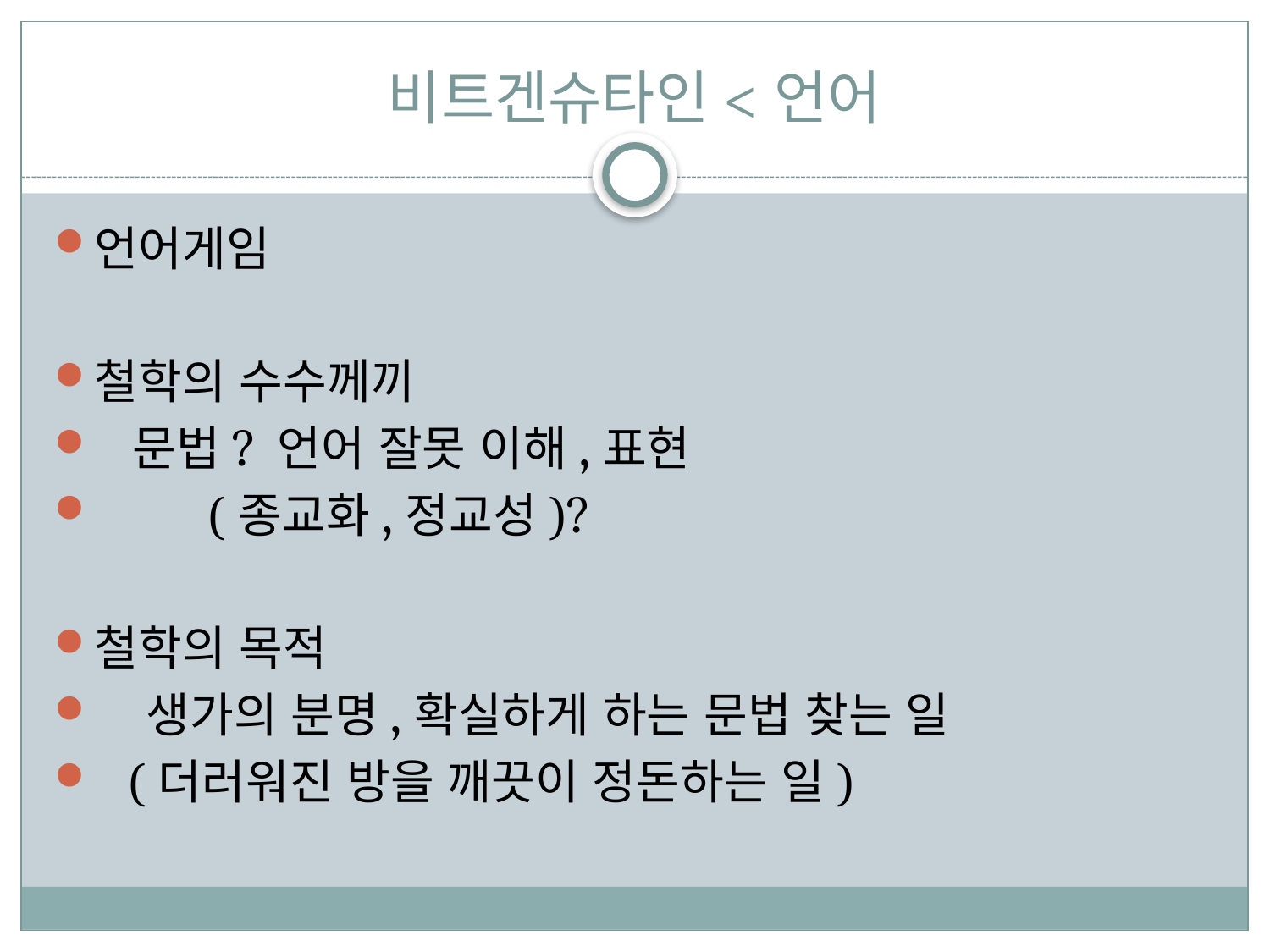

# 비트겐슈타인<언어
언어게임

철학의 수수께끼
  문법? 언어 잘못 이해,표현
          (종교화,정교성)?

철학의 목적
   생가의 분명,확실하게 하는 문법 찾는 일
   (더러워진 방을 깨끗이 정돈하는 일)